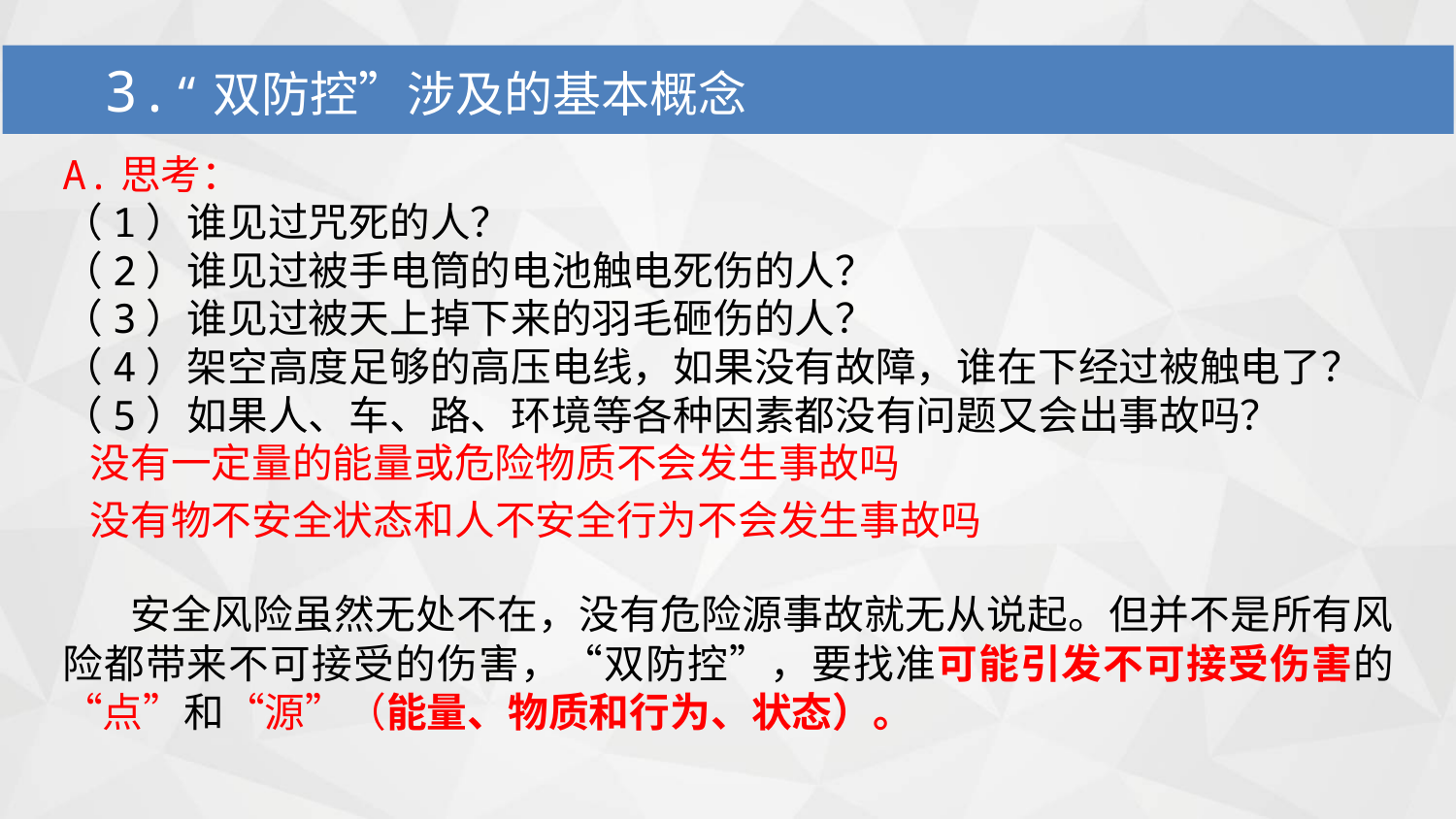

3.“双防控”涉及的基本概念
A.思考：
（1）谁见过咒死的人？
（2）谁见过被手电筒的电池触电死伤的人？
（3）谁见过被天上掉下来的羽毛砸伤的人？
（4）架空高度足够的高压电线，如果没有故障，谁在下经过被触电了？
（5）如果人、车、路、环境等各种因素都没有问题又会出事故吗？
  没有一定量的能量或危险物质不会发生事故吗
  没有物不安全状态和人不安全行为不会发生事故吗

     安全风险虽然无处不在，没有危险源事故就无从说起。但并不是所有风险都带来不可接受的伤害，“双防控”，要找准可能引发不可接受伤害的“点”和“源”（能量、物质和行为、状态）。